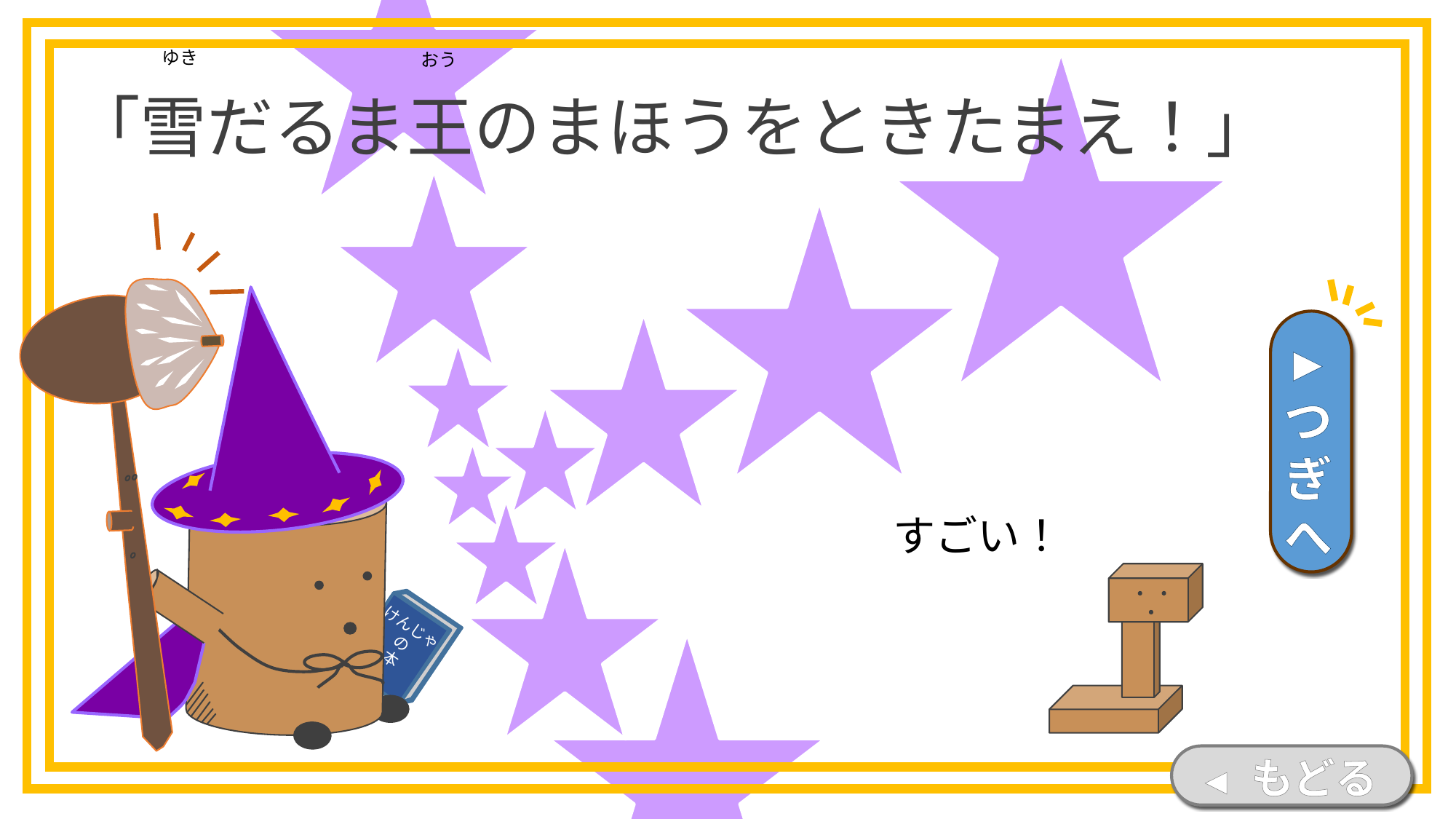

「雪だるま王のまほうをときたまえ！」
ゆき
おう

►つぎへ

すごい！

けんじゃ
の
本

◄ もどる